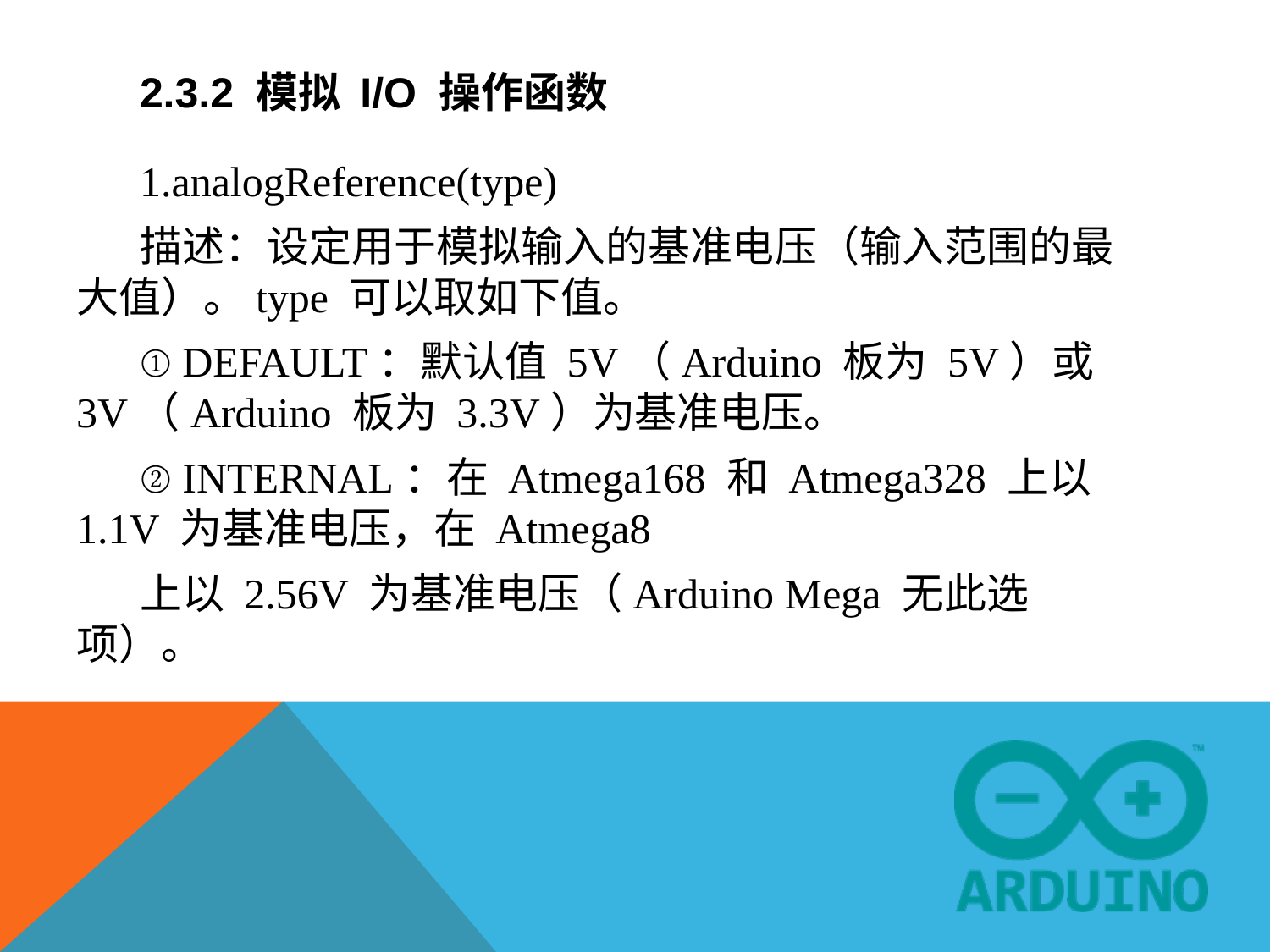

# 2.3.2 模拟 I/O 操作函数
1.analogReference(type)
描述：设定用于模拟输入的基准电压（输入范围的最大值）。type 可以取如下值。
① DEFAULT：默认值 5V（Arduino 板为 5V）或 3V（Arduino 板为 3.3V）为基准电压。
② INTERNAL：在 Atmega168 和 Atmega328 上以 1.1V 为基准电压，在 Atmega8
上以 2.56V 为基准电压（Arduino Mega 无此选项）。